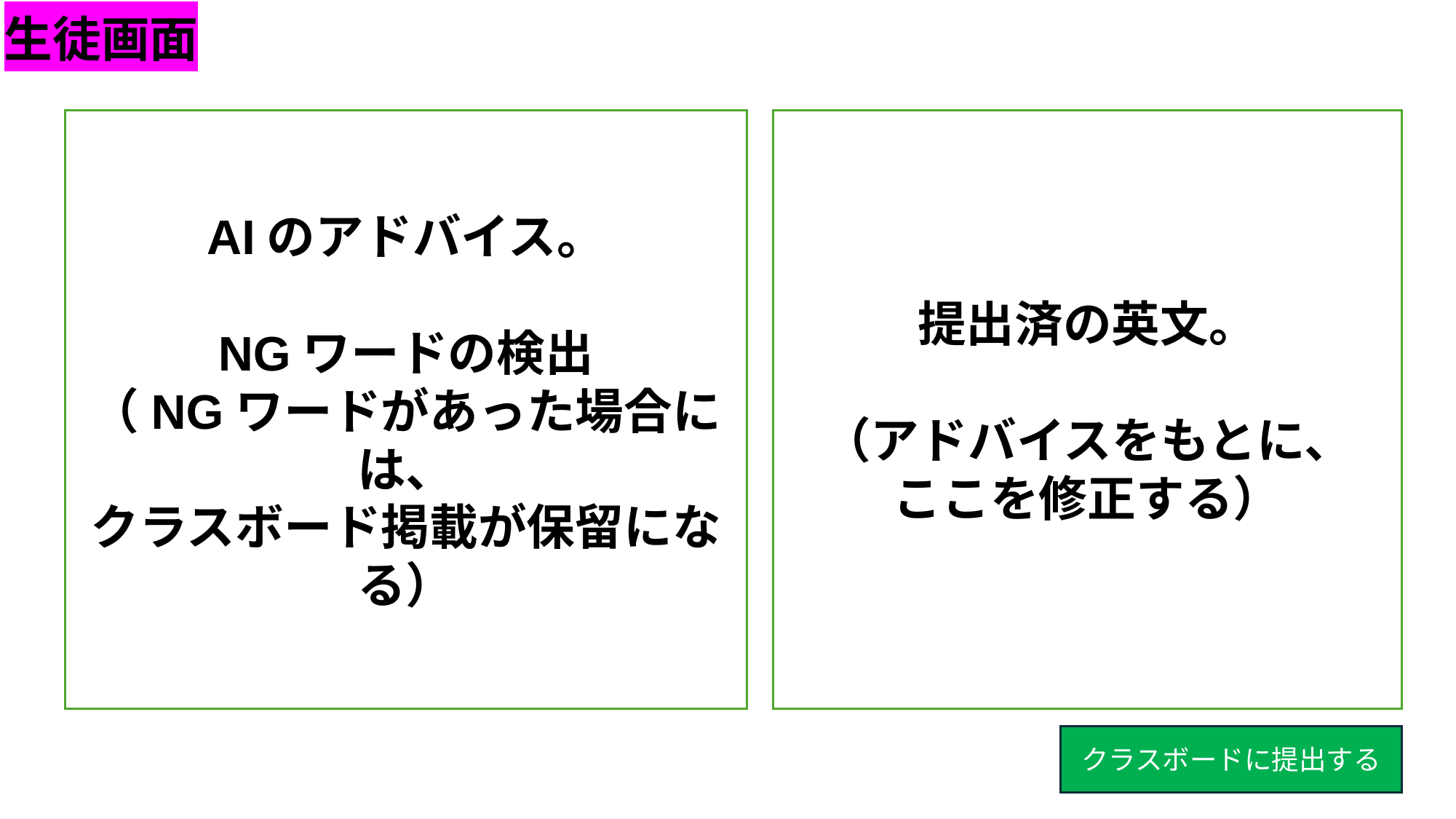

生徒画面
AIのアドバイス。

NGワードの検出
（NGワードがあった場合には、
クラスボード掲載が保留になる）
提出済の英文。

（アドバイスをもとに、
ここを修正する）
クラスボードに提出する